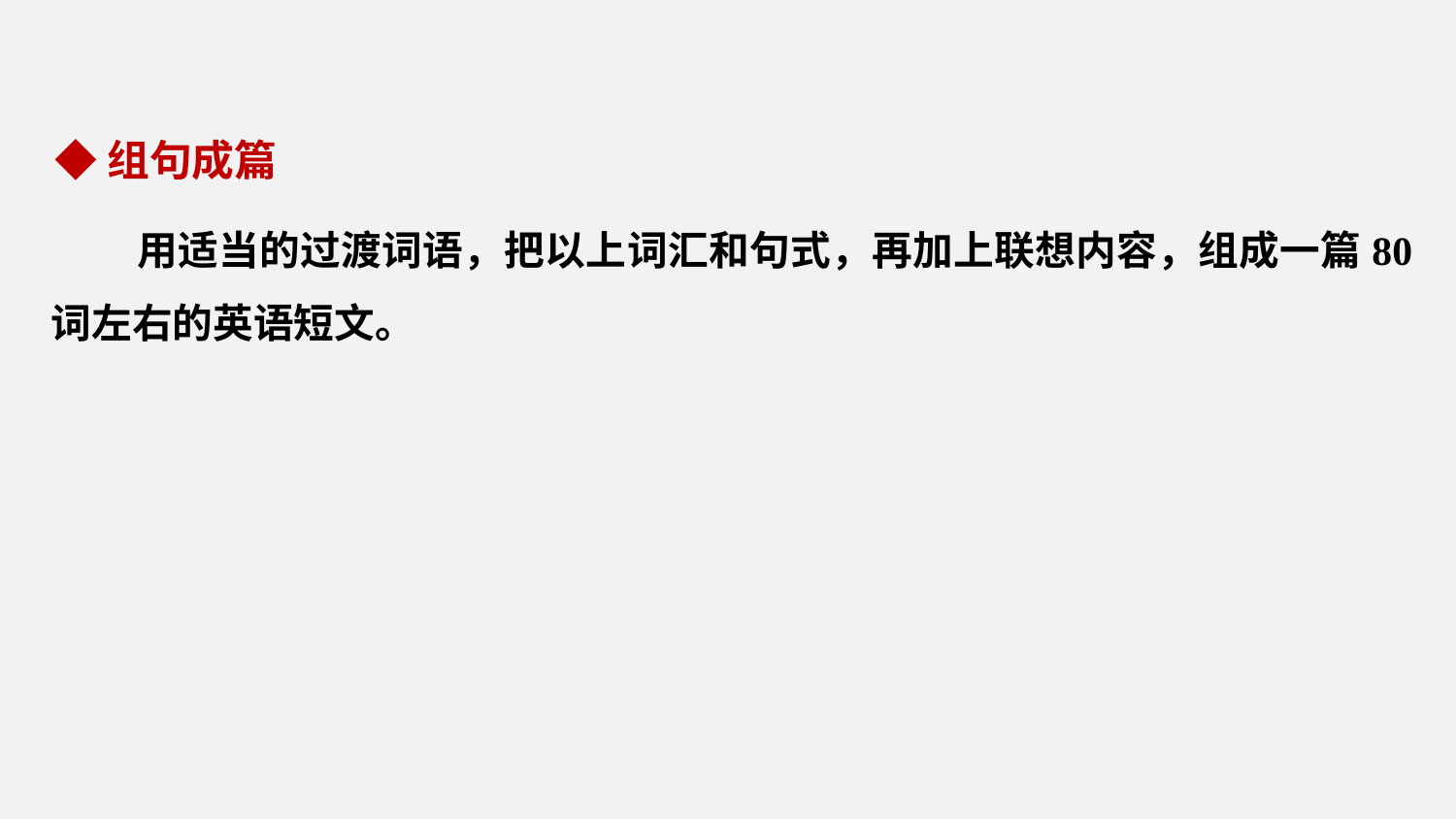

◆组句成篇
用适当的过渡词语，把以上词汇和句式，再加上联想内容，组成一篇80词左右的英语短文。